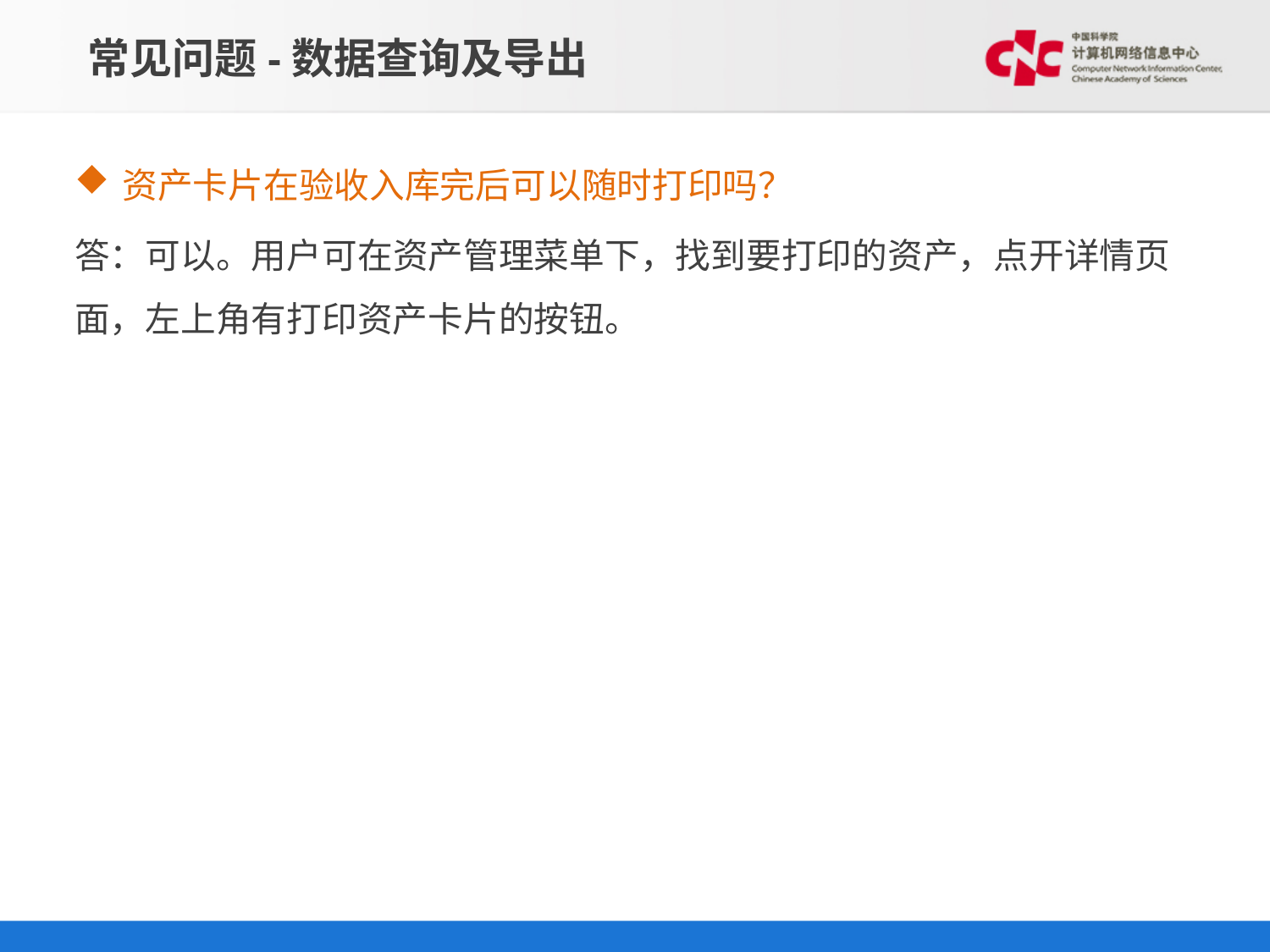

# 常见问题-数据查询及导出
资产卡片在验收入库完后可以随时打印吗？
答：可以。用户可在资产管理菜单下，找到要打印的资产，点开详情页面，左上角有打印资产卡片的按钮。